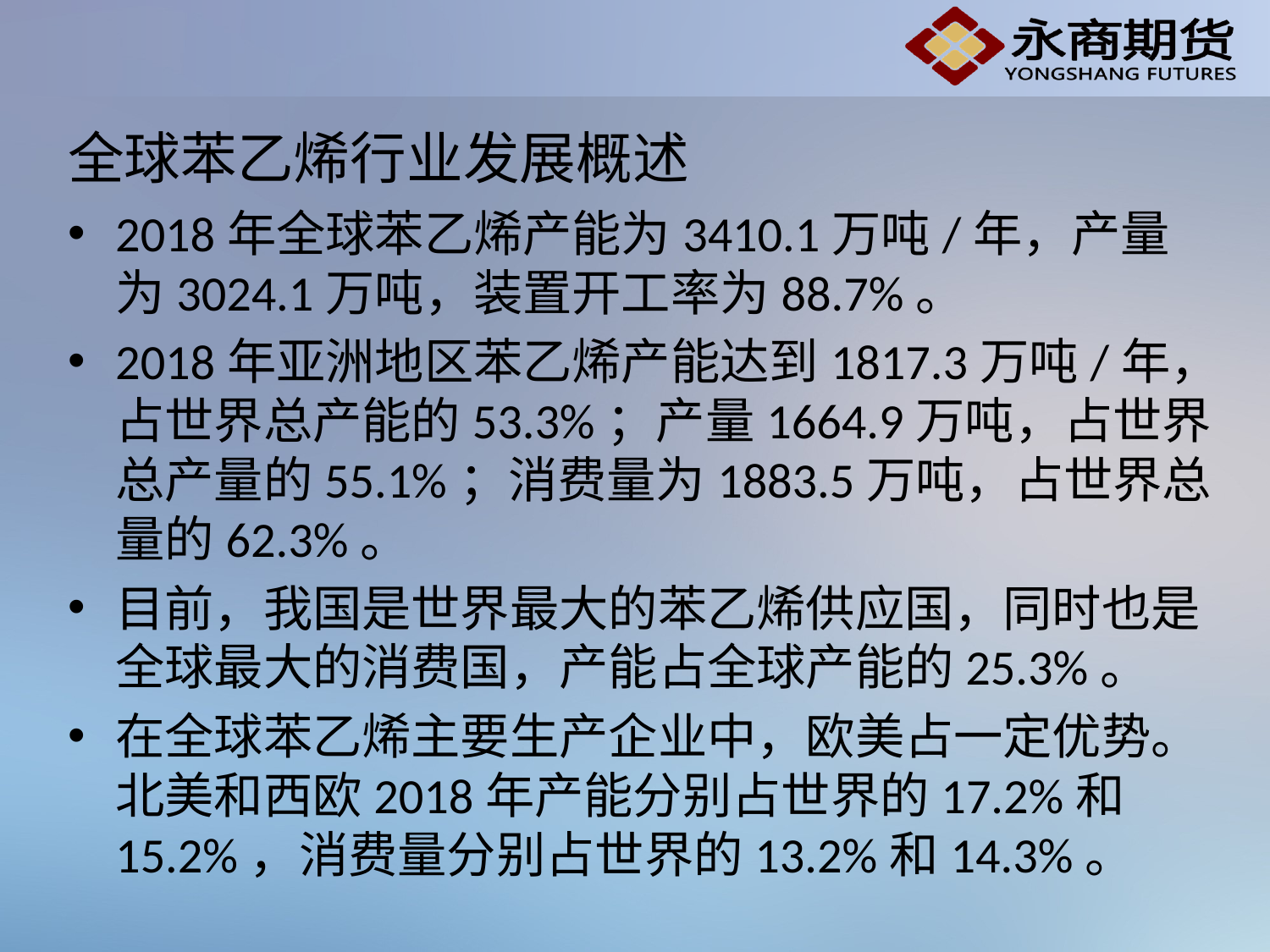

# 全球苯乙烯行业发展概述
2018年全球苯乙烯产能为3410.1万吨/年，产量为3024.1万吨，装置开工率为88.7%。
2018年亚洲地区苯乙烯产能达到1817.3万吨/年，占世界总产能的53.3%；产量1664.9万吨，占世界总产量的55.1%；消费量为1883.5万吨，占世界总量的62.3%。
目前，我国是世界最大的苯乙烯供应国，同时也是全球最大的消费国，产能占全球产能的25.3%。
在全球苯乙烯主要生产企业中，欧美占一定优势。北美和西欧2018年产能分别占世界的17.2%和15.2%，消费量分别占世界的13.2%和14.3%。